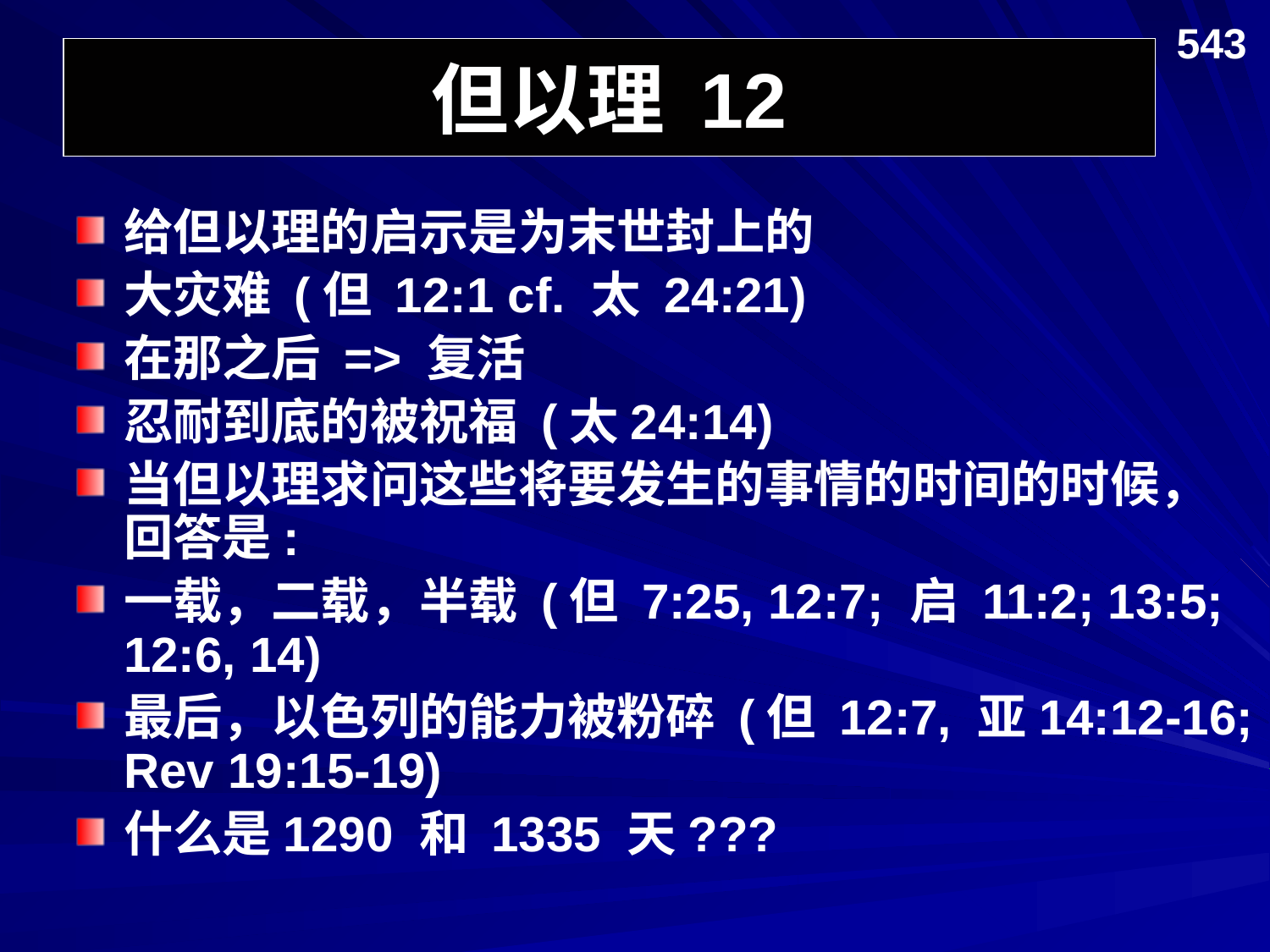

543
# 但以理 12
给但以理的启示是为末世封上的
大灾难 (但 12:1 cf. 太 24:21)
在那之后 => 复活
忍耐到底的被祝福 (太24:14)
当但以理求问这些将要发生的事情的时间的时候，回答是:
一载，二载，半载 (但 7:25, 12:7; 启 11:2; 13:5; 12:6, 14)
最后，以色列的能力被粉碎 (但 12:7, 亚14:12-16; Rev 19:15-19)
什么是1290 和 1335 天???